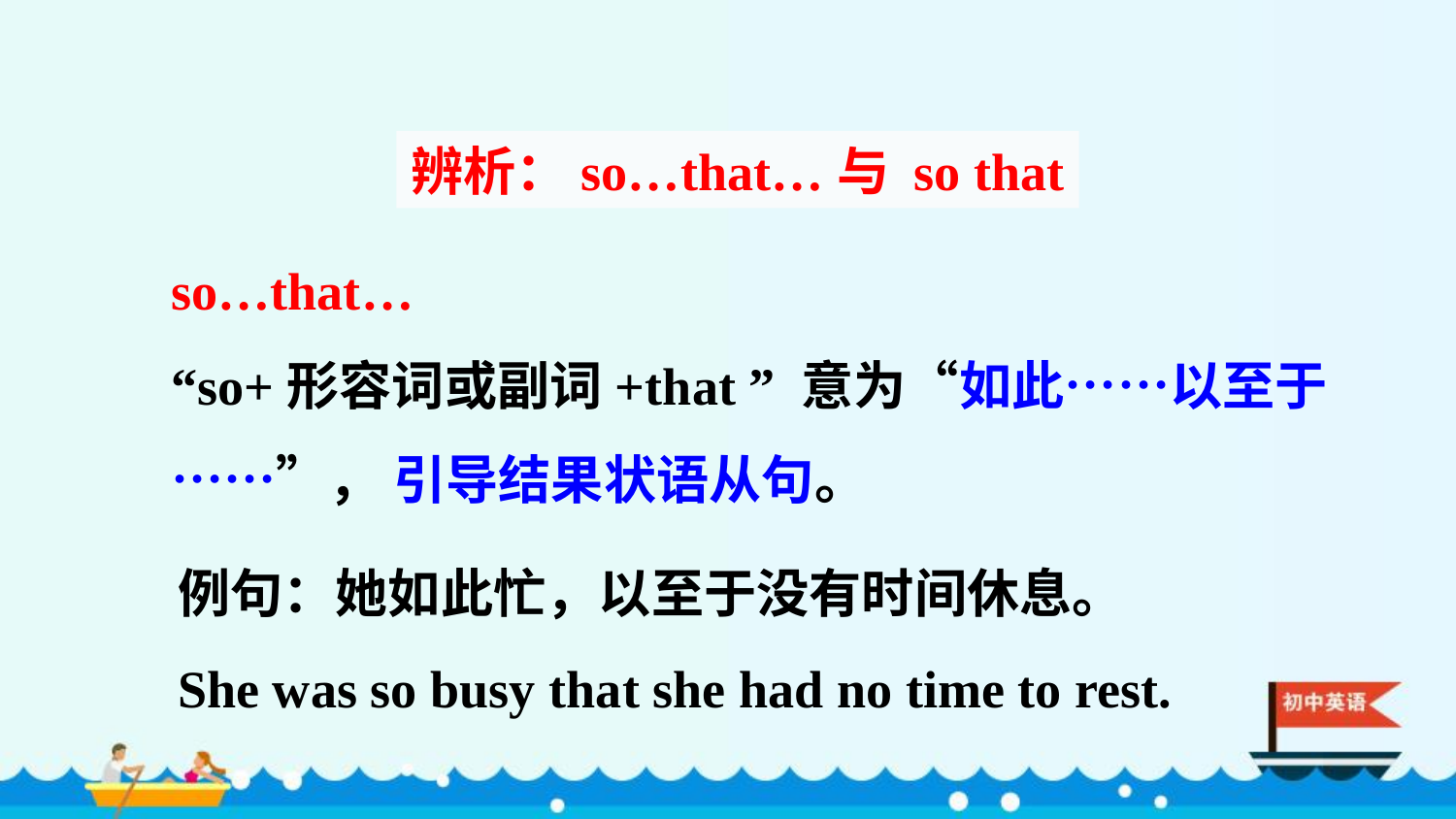

辨析：so…that…与 so that
so…that…
“so+形容词或副词+that ” 意为“如此……以至于……”， 引导结果状语从句。
例句：她如此忙，以至于没有时间休息。
She was so busy that she had no time to rest.